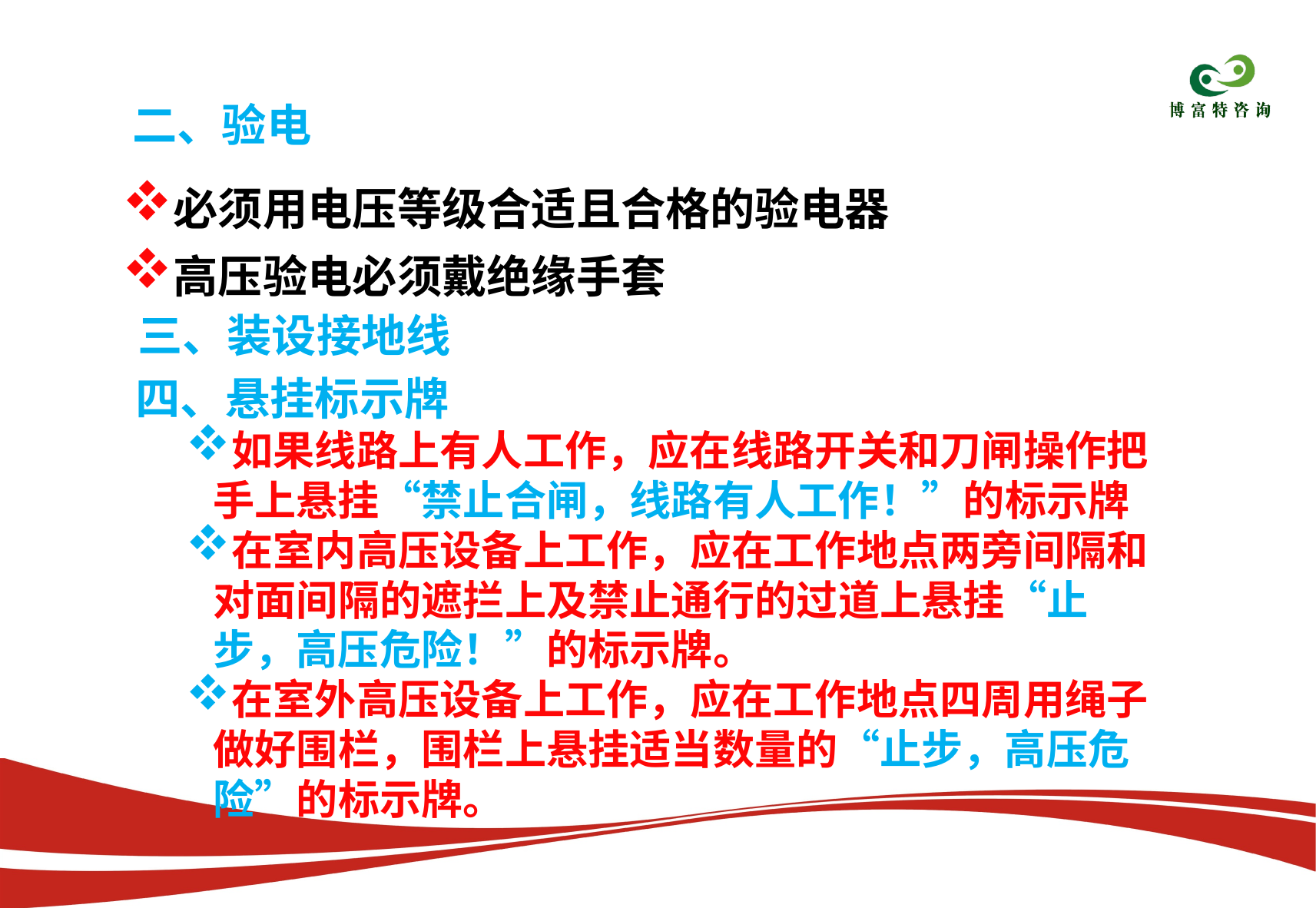

18
二、验电
必须用电压等级合适且合格的验电器
高压验电必须戴绝缘手套
三、装设接地线
四、悬挂标示牌
如果线路上有人工作，应在线路开关和刀闸操作把手上悬挂“禁止合闸，线路有人工作！”的标示牌
在室内高压设备上工作，应在工作地点两旁间隔和对面间隔的遮拦上及禁止通行的过道上悬挂“止步，高压危险！”的标示牌。
在室外高压设备上工作，应在工作地点四周用绳子做好围栏，围栏上悬挂适当数量的“止步，高压危险”的标示牌。